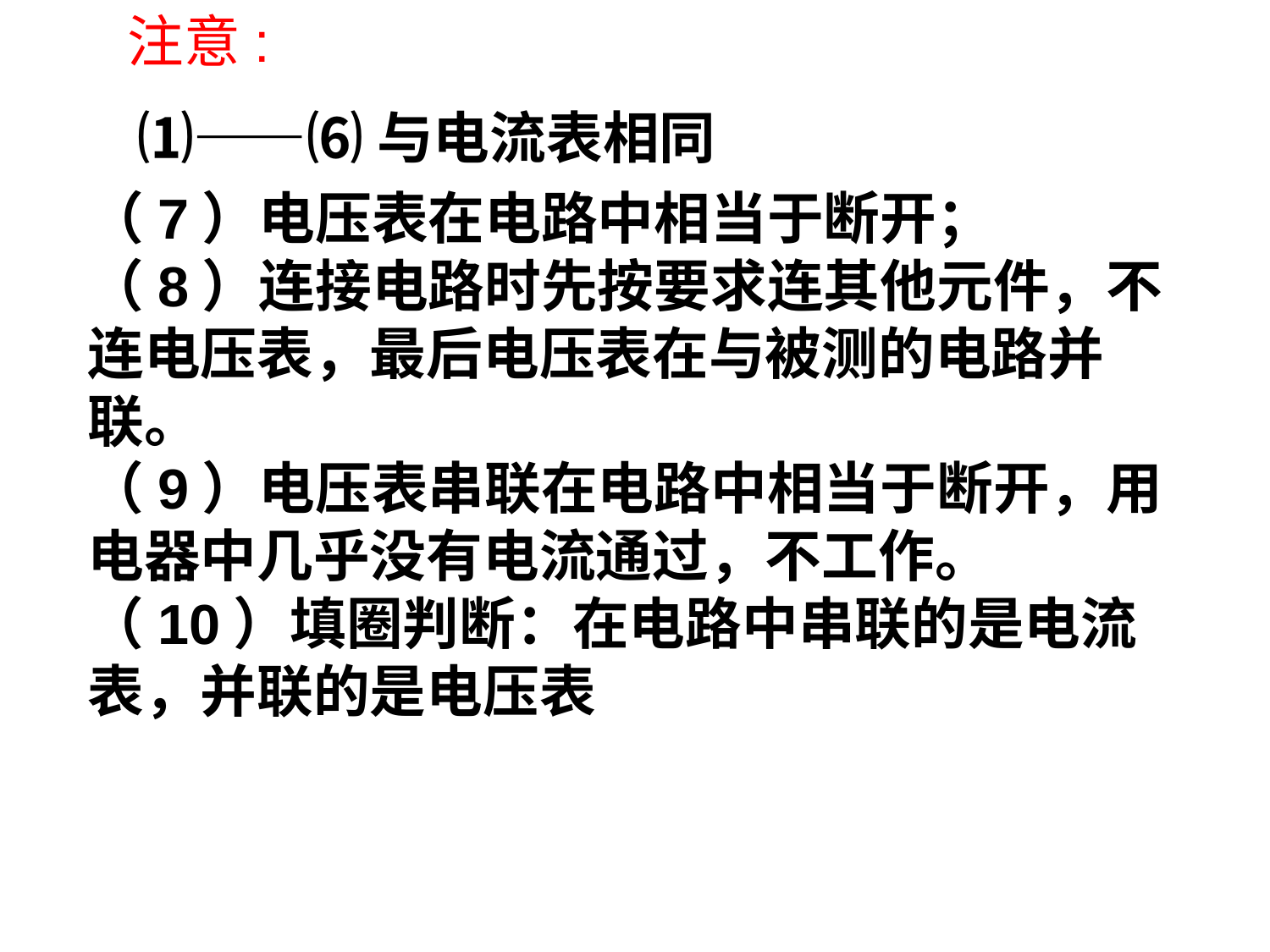

注意:
⑴——⑹与电流表相同
（7）电压表在电路中相当于断开；
（8）连接电路时先按要求连其他元件，不连电压表，最后电压表在与被测的电路并联。
（9）电压表串联在电路中相当于断开，用电器中几乎没有电流通过，不工作。
（10）填圈判断：在电路中串联的是电流表，并联的是电压表